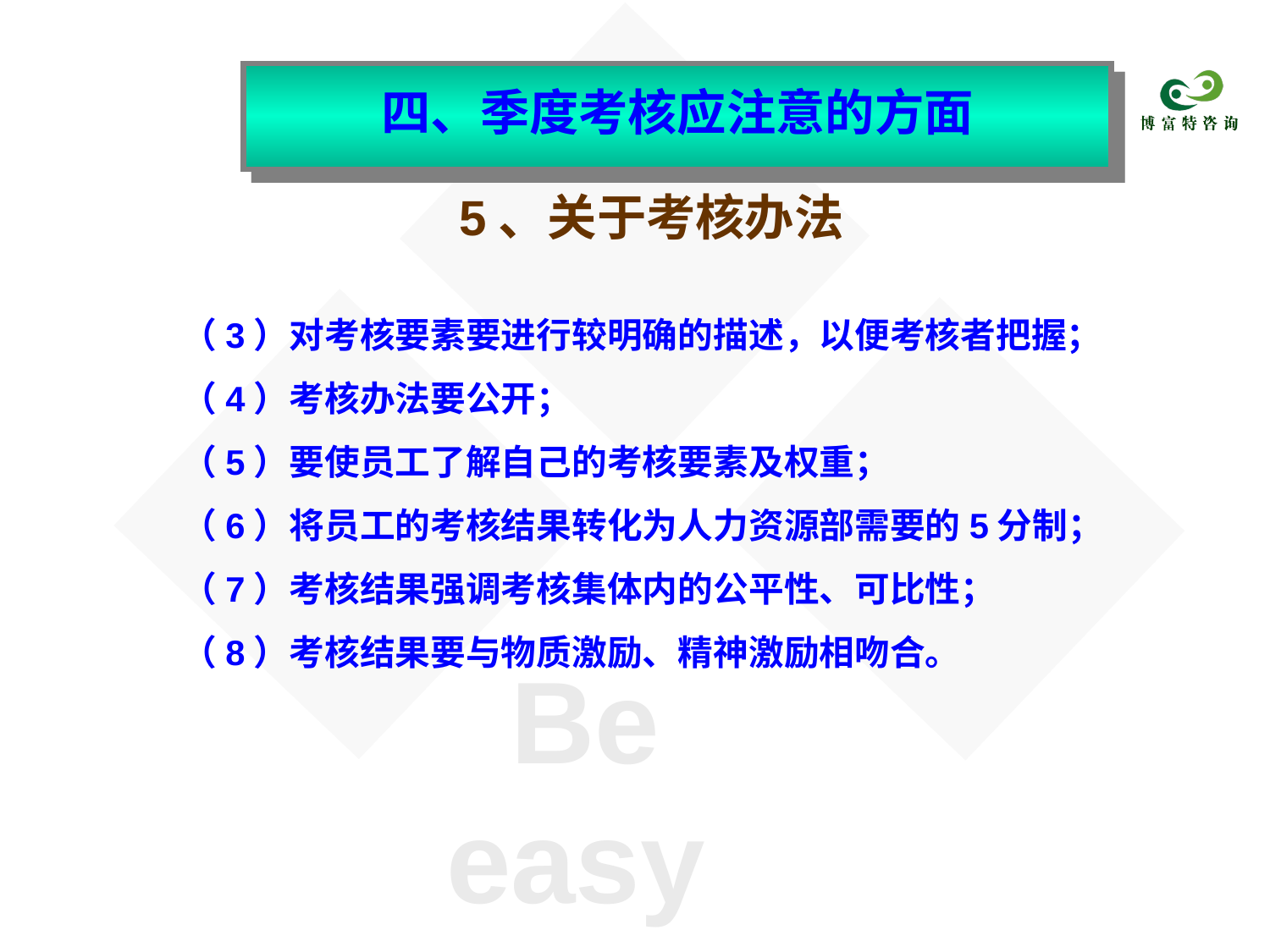

四、季度考核应注意的方面
5、关于考核办法
（3）对考核要素要进行较明确的描述，以便考核者把握；
（4）考核办法要公开；
（5）要使员工了解自己的考核要素及权重；
（6）将员工的考核结果转化为人力资源部需要的5分制；
（7）考核结果强调考核集体内的公平性、可比性；
（8）考核结果要与物质激励、精神激励相吻合。